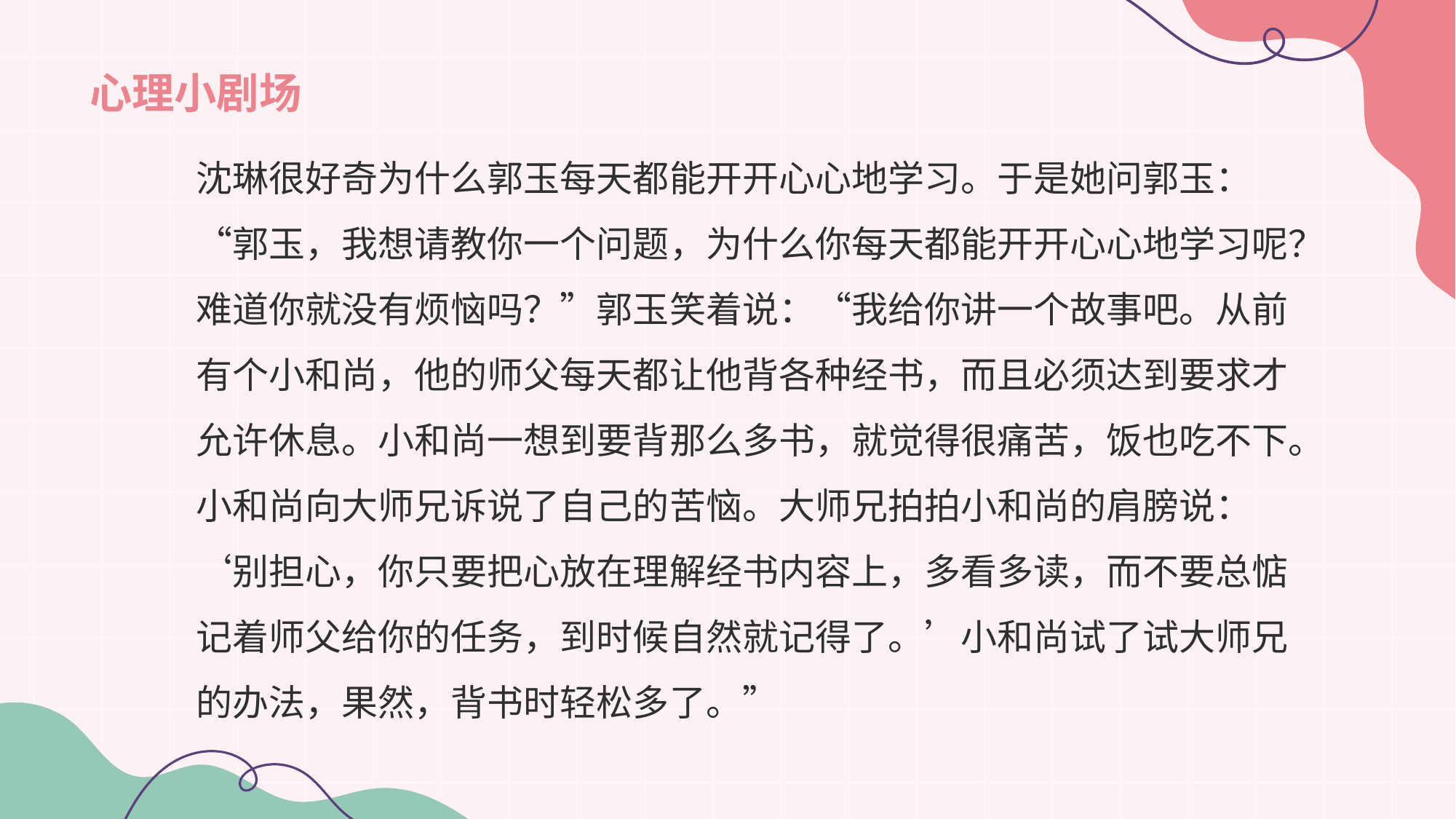

# 心理小剧场
沈琳很好奇为什么郭玉每天都能开开心心地学习。于是她问郭玉：“郭玉，我想请教你一个问题，为什么你每天都能开开心心地学习呢？难道你就没有烦恼吗？”郭玉笑着说：“我给你讲一个故事吧。从前有个小和尚，他的师父每天都让他背各种经书，而且必须达到要求才允许休息。小和尚一想到要背那么多书，就觉得很痛苦，饭也吃不下。小和尚向大师兄诉说了自己的苦恼。大师兄拍拍小和尚的肩膀说：‘别担心，你只要把心放在理解经书内容上，多看多读，而不要总惦记着师父给你的任务，到时候自然就记得了。’小和尚试了试大师兄的办法，果然，背书时轻松多了。”